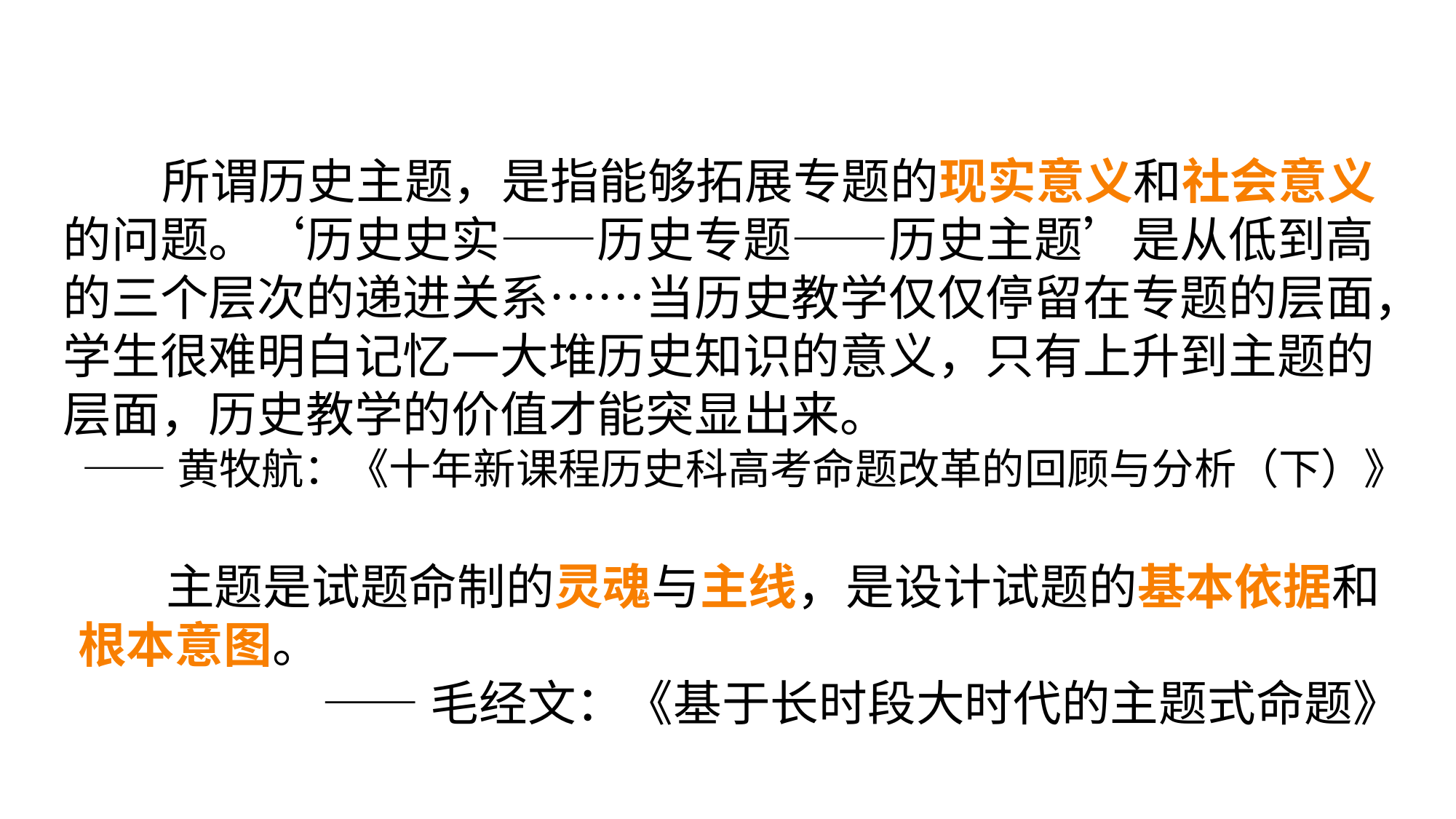

所谓历史主题，是指能够拓展专题的现实意义和社会意义的问题。‘历史史实——历史专题——历史主题’是从低到高的三个层次的递进关系……当历史教学仅仅停留在专题的层面，学生很难明白记忆一大堆历史知识的意义，只有上升到主题的层面，历史教学的价值才能突显出来。
  ——黄牧航：《十年新课程历史科高考命题改革的回顾与分析（下）》
       主题是试题命制的灵魂与主线，是设计试题的基本依据和根本意图。
——毛经文：《基于长时段大时代的主题式命题》